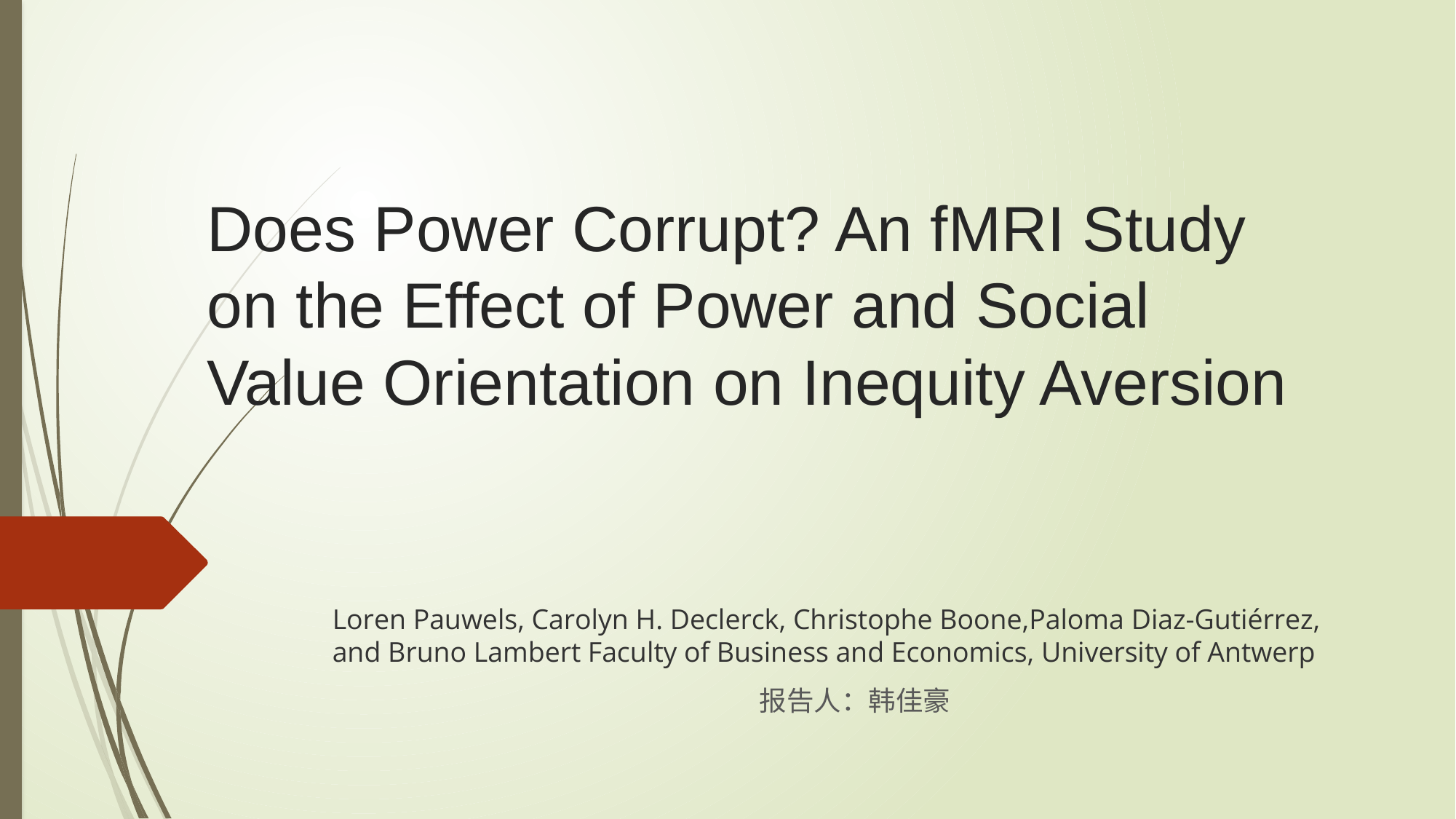

# Does Power Corrupt? An fMRI Study on the Effect of Power and Social Value Orientation on Inequity Aversion
Loren Pauwels, Carolyn H. Declerck, Christophe Boone,Paloma Diaz-Gutiérrez, and Bruno Lambert Faculty of Business and Economics, University of Antwerp
                                                                    报告人：韩佳豪